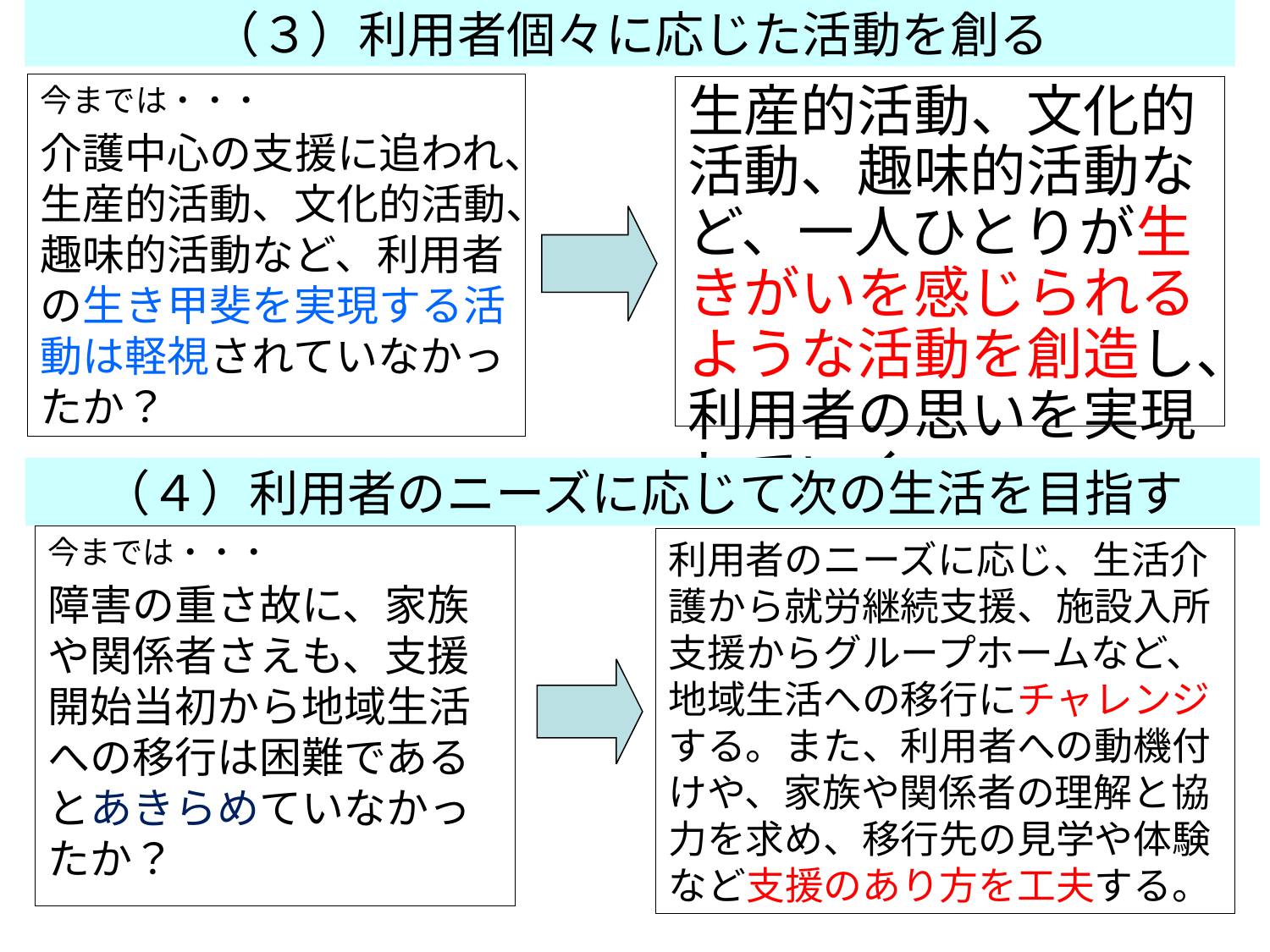

# （３）利用者個々に応じた活動を創る
今までは・・・
介護中心の支援に追われ、生産的活動、文化的活動、趣味的活動など、利用者の生き甲斐を実現する活動は軽視されていなかったか？
生産的活動、文化的活動、趣味的活動など、一人ひとりが生きがいを感じられるような活動を創造し、利用者の思いを実現していく。

（４）利用者のニーズに応じて次の生活を目指す
今までは・・・
障害の重さ故に、家族や関係者さえも、支援開始当初から地域生活への移行は困難であるとあきらめていなかったか？

利用者のニーズに応じ、生活介護から就労継続支援、施設入所支援からグループホームなど、地域生活への移行にチャレンジする。また、利用者への動機付けや、家族や関係者の理解と協力を求め、移行先の見学や体験など支援のあり方を工夫する。